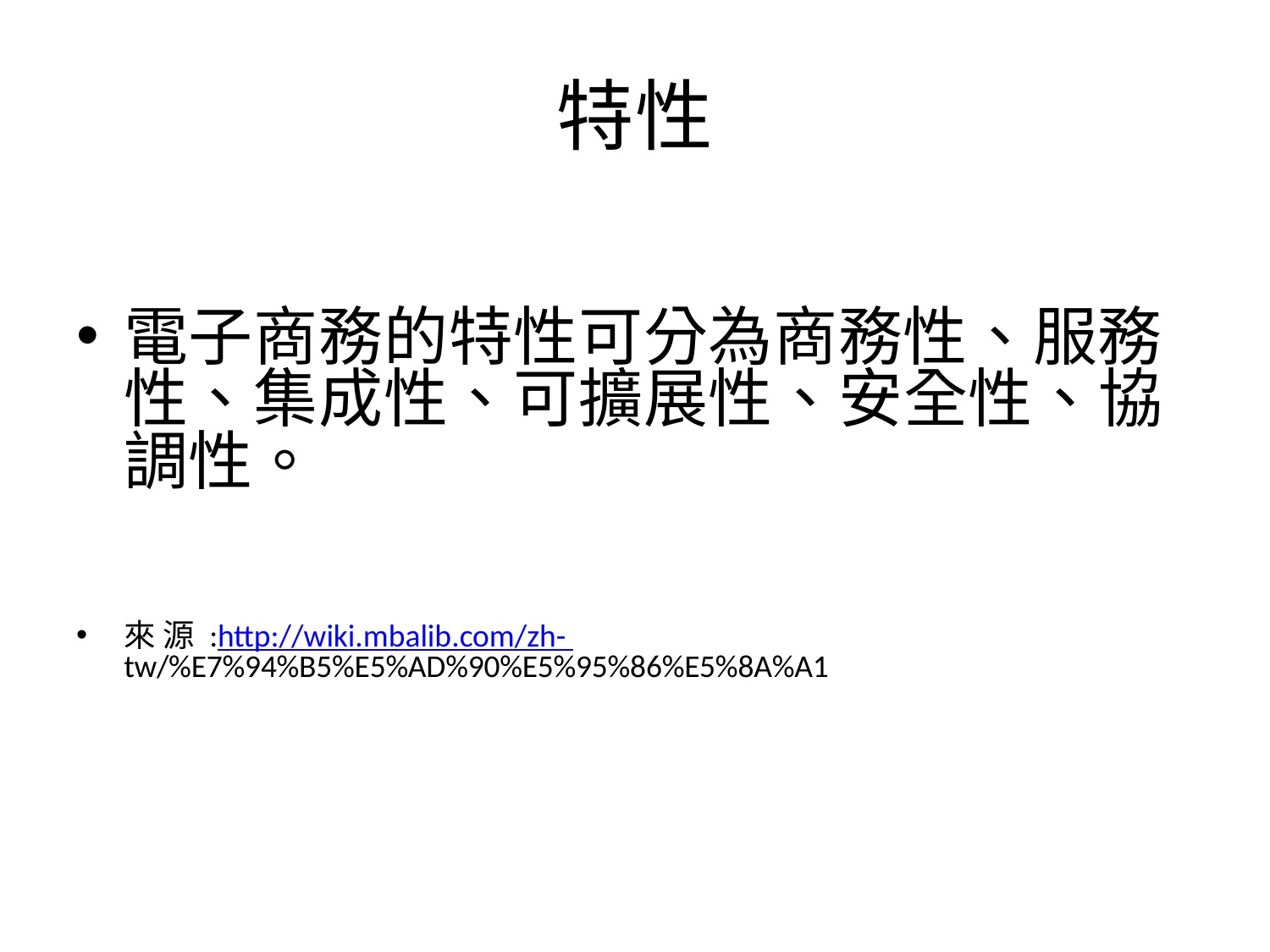

# 特性
電子商務的特性可分為商務性、服務 性、集成性、可擴展性、安全性、協 調性。
來 源 :http://wiki.mbalib.com/zh-  tw/%E7%94%B5%E5%AD%90%E5%95%86%E5%8A%A1